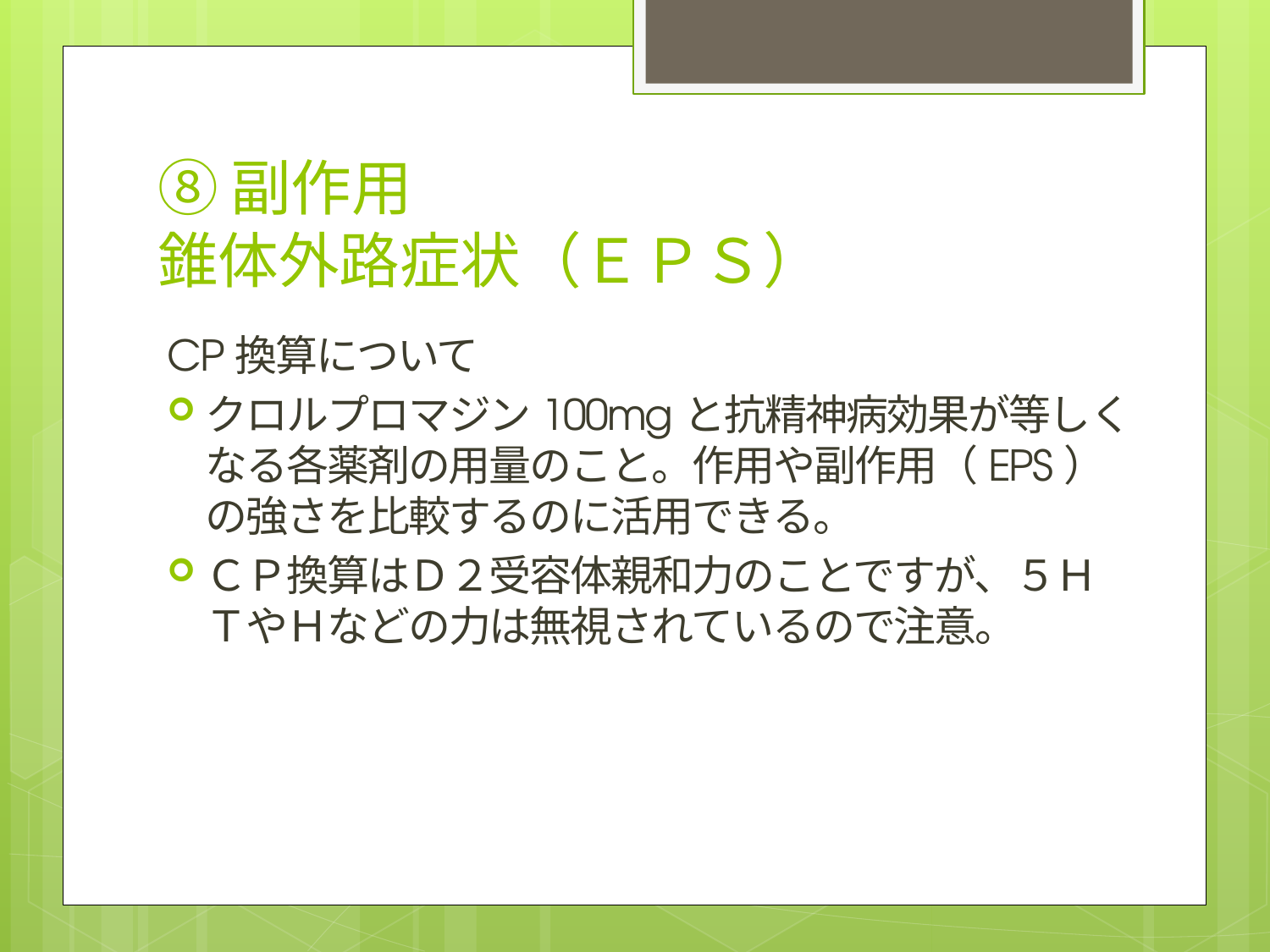

# ⑧副作用 錐体外路症状（ＥＰＳ）
CP換算について
クロルプロマジン100mgと抗精神病効果が等しくなる各薬剤の用量のこと。作用や副作用（EPS）の強さを比較するのに活用できる。
ＣＰ換算はＤ２受容体親和力のことですが、５ＨＴやＨなどの力は無視されているので注意。